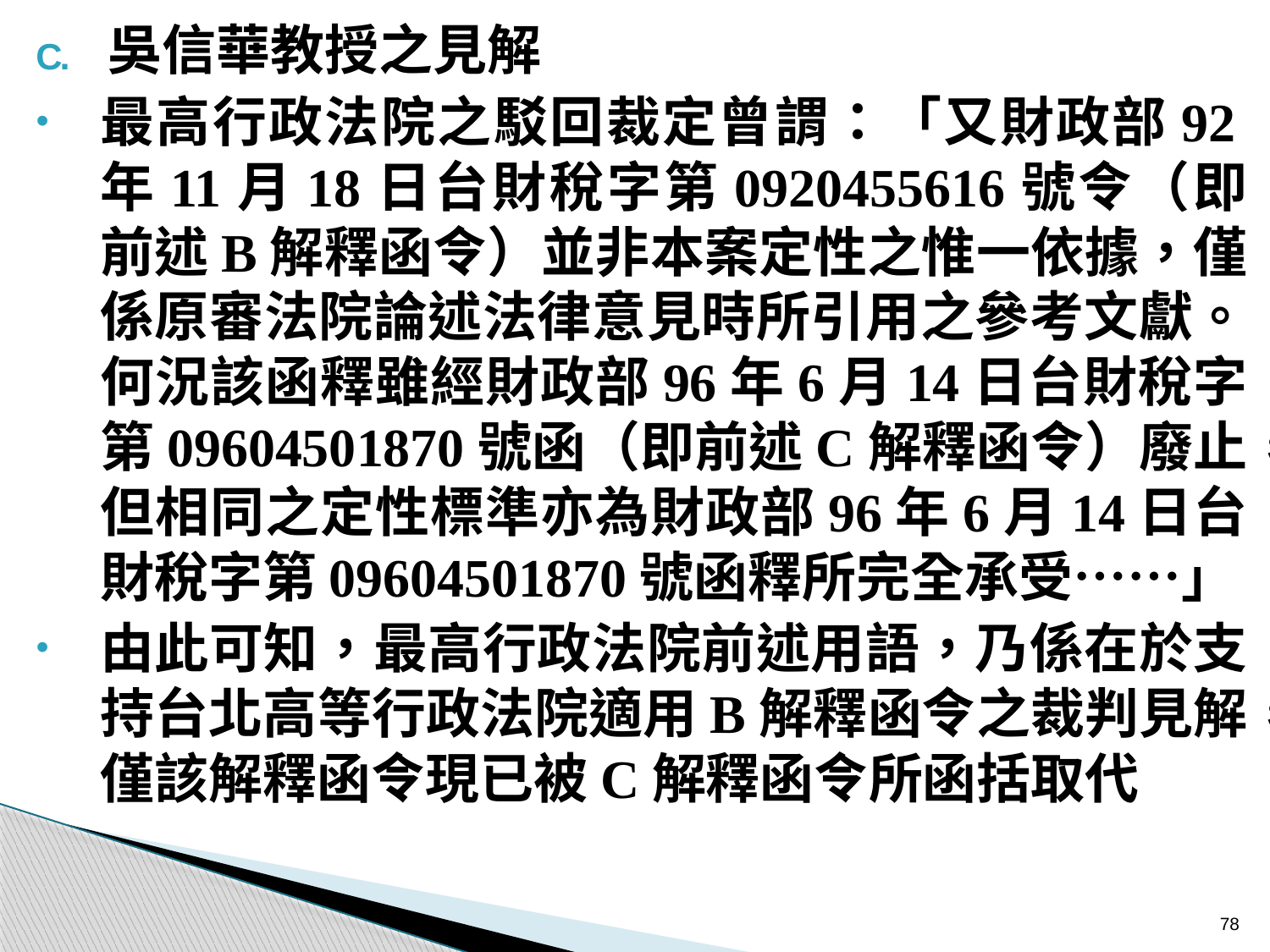

吳信華教授之見解
最高行政法院之駁回裁定曾謂：「又財政部92年11月18日台財稅字第0920455616號令（即前述B解釋函令）並非本案定性之惟一依據，僅係原審法院論述法律意見時所引用之參考文獻。何況該函釋雖經財政部96年6月14日台財稅字第09604501870號函（即前述C解釋函令）廢止，但相同之定性標準亦為財政部96年6月14日台財稅字第09604501870號函釋所完全承受……」
由此可知，最高行政法院前述用語，乃係在於支持台北高等行政法院適用B解釋函令之裁判見解，僅該解釋函令現已被C解釋函令所函括取代

78